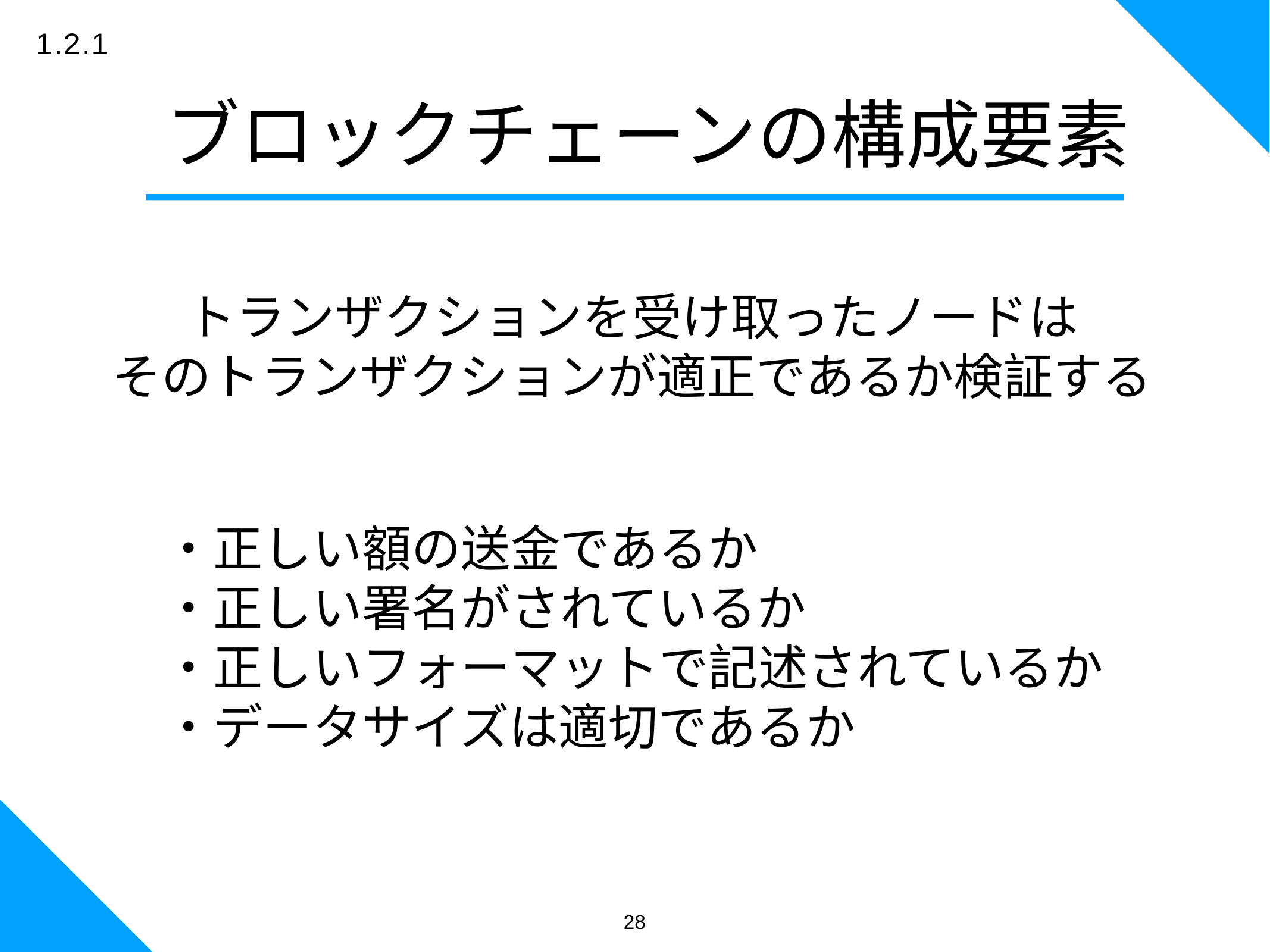

28
1.2.1
ブロックチェーンの構成要素
トランザクションを受け取ったノードは
そのトランザクションが適正であるか検証する
・正しい額の送金であるか
・正しい署名がされているか
・正しいフォーマットで記述されているか
・データサイズは適切であるか